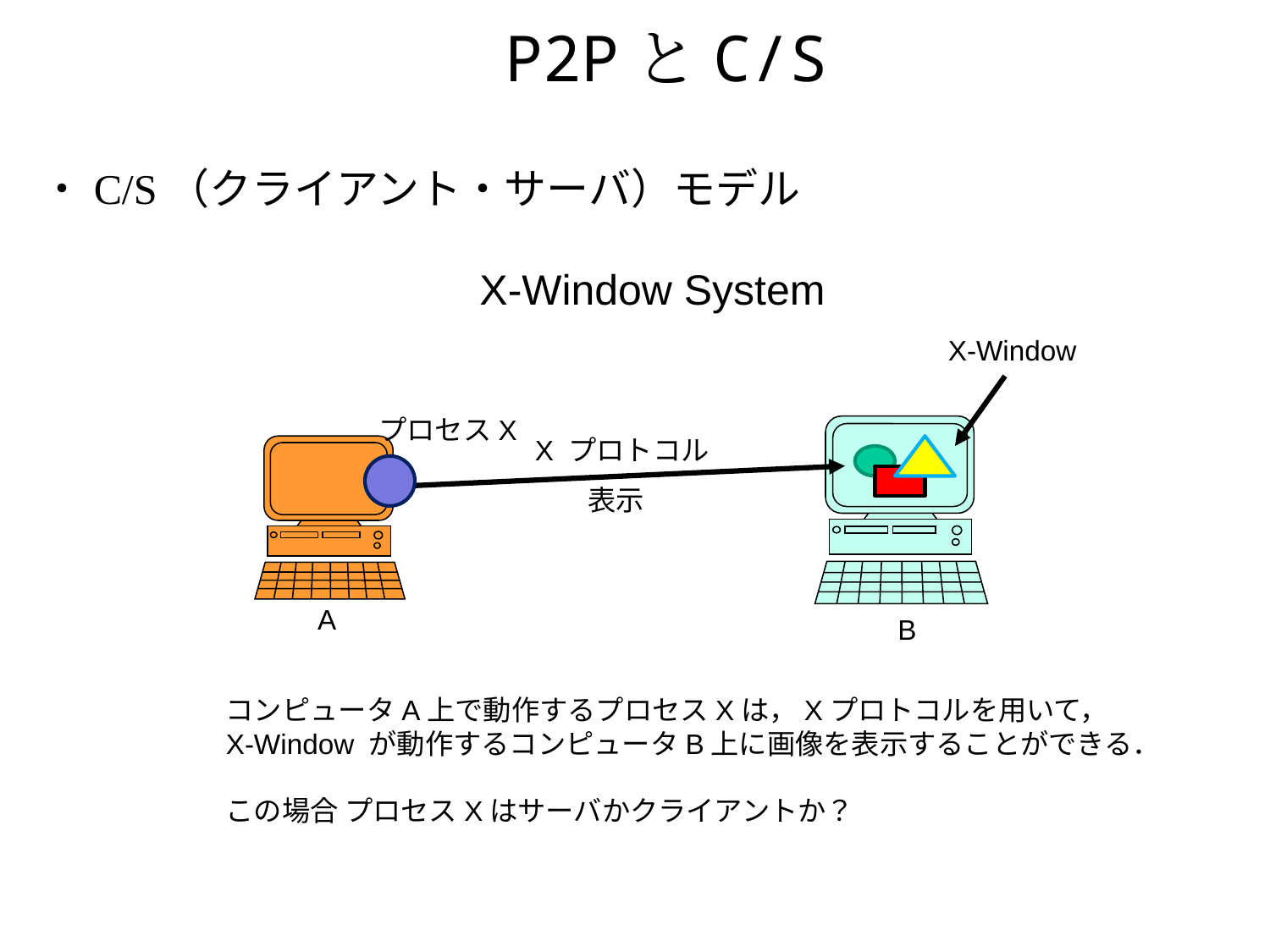

# P2PとC/S
・C/S（クライアント・サーバ）モデル
X-Window System
X-Window

プロセスX

X プロトコル

表示
A
B
コンピュータA上で動作するプロセスXは，Xプロトコルを用いて，
X-Window が動作するコンピュータB上に画像を表示することができる．

この場合 プロセスXはサーバかクライアントか？